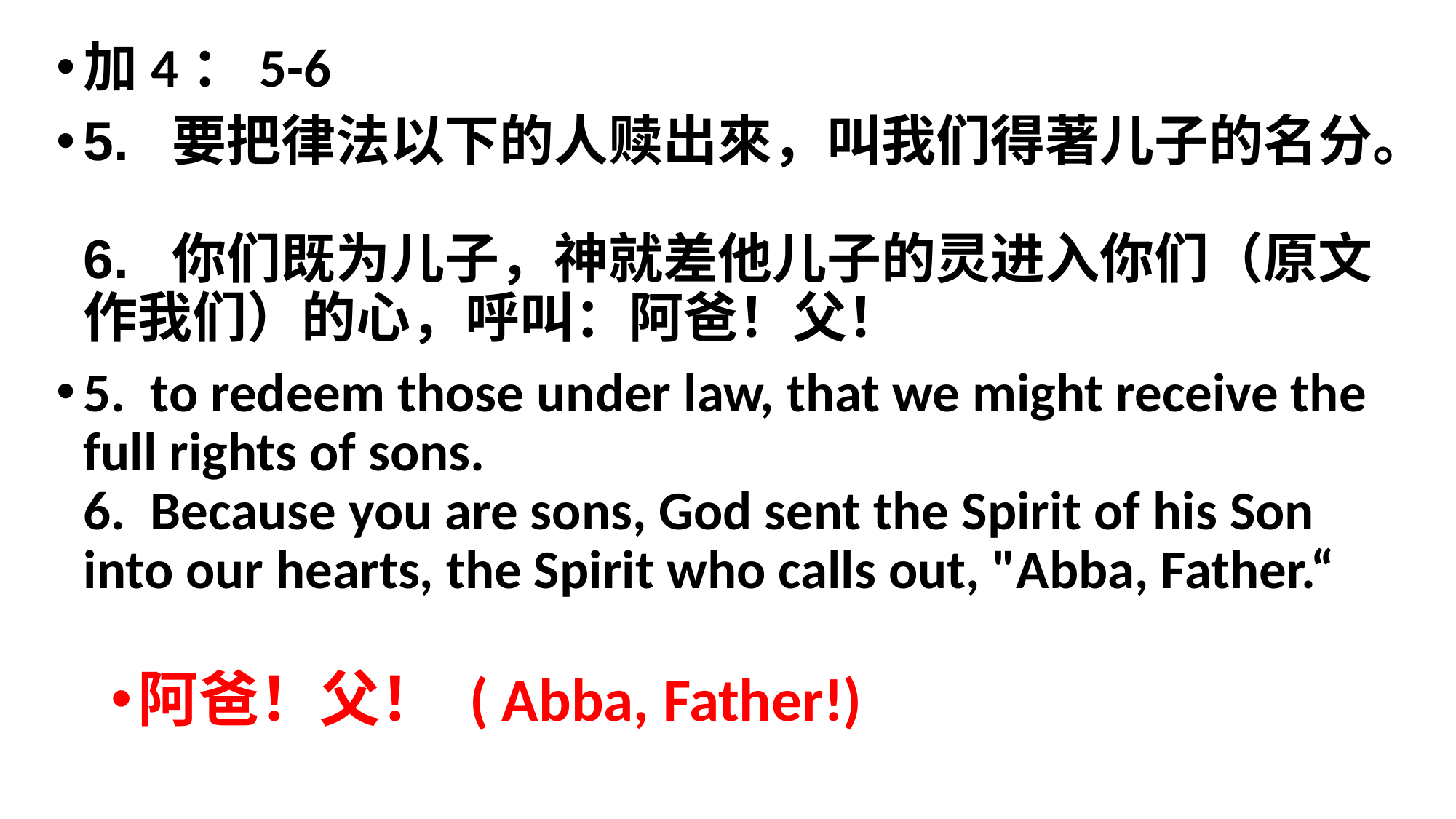

加4：5-6
5.  要把律法以下的人赎出來，叫我们得著儿子的名分。
6.  你们既为儿子，神就差他儿子的灵进入你们（原文作我们）的心，呼叫：阿爸！父！
5.  to redeem those under law, that we might receive the full rights of sons.
6.  Because you are sons, God sent the Spirit of his Son into our hearts, the Spirit who calls out, "Abba, Father.“

阿爸！父！ ( Abba, Father!)